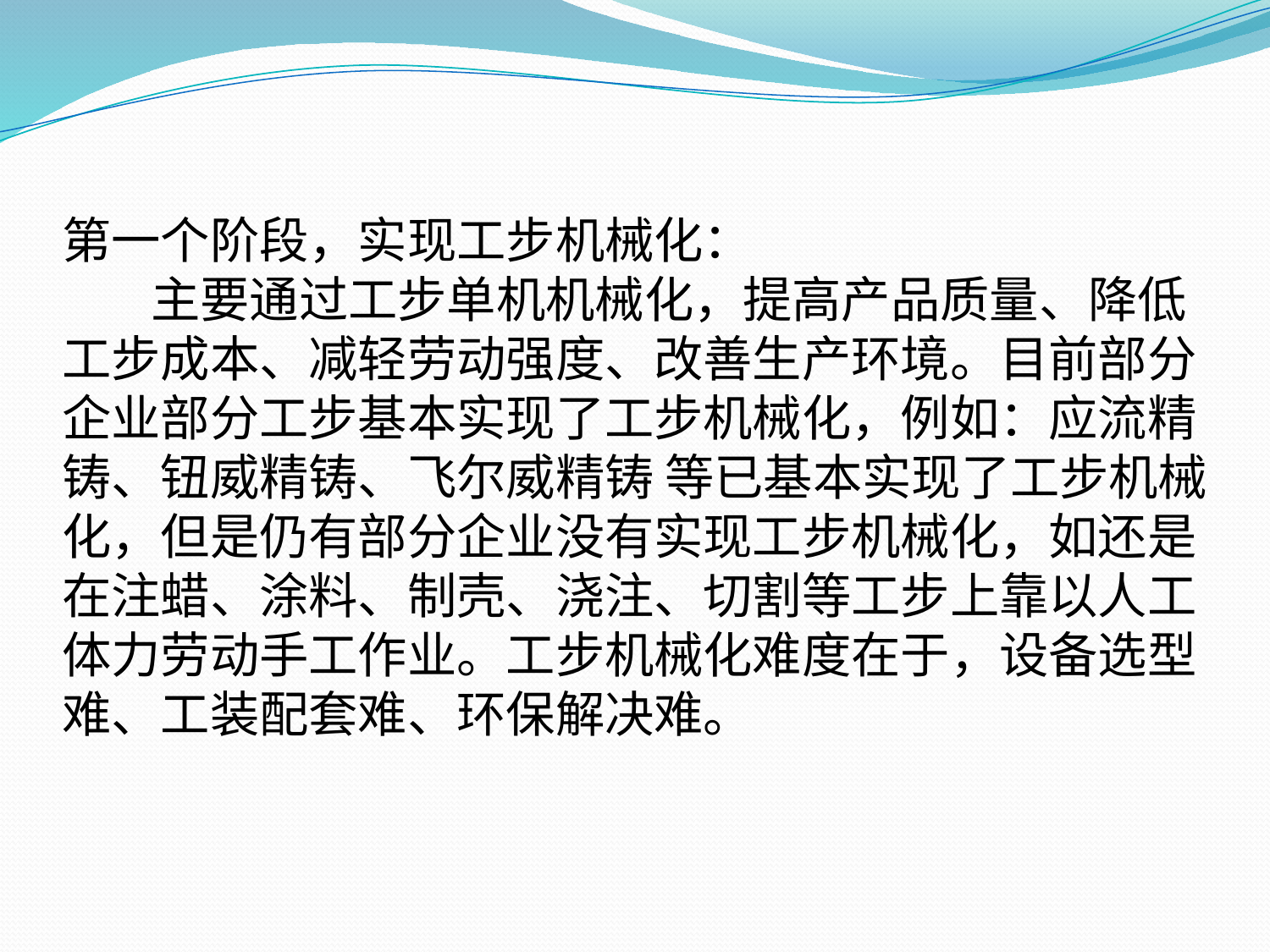

第一个阶段，实现工步机械化：
       主要通过工步单机机械化，提高产品质量、降低工步成本、减轻劳动强度、改善生产环境。目前部分企业部分工步基本实现了工步机械化，例如：应流精铸、钮威精铸、飞尔威精铸 等已基本实现了工步机械化，但是仍有部分企业没有实现工步机械化，如还是在注蜡、涂料、制壳、浇注、切割等工步上靠以人工体力劳动手工作业。工步机械化难度在于，设备选型难、工装配套难、环保解决难。